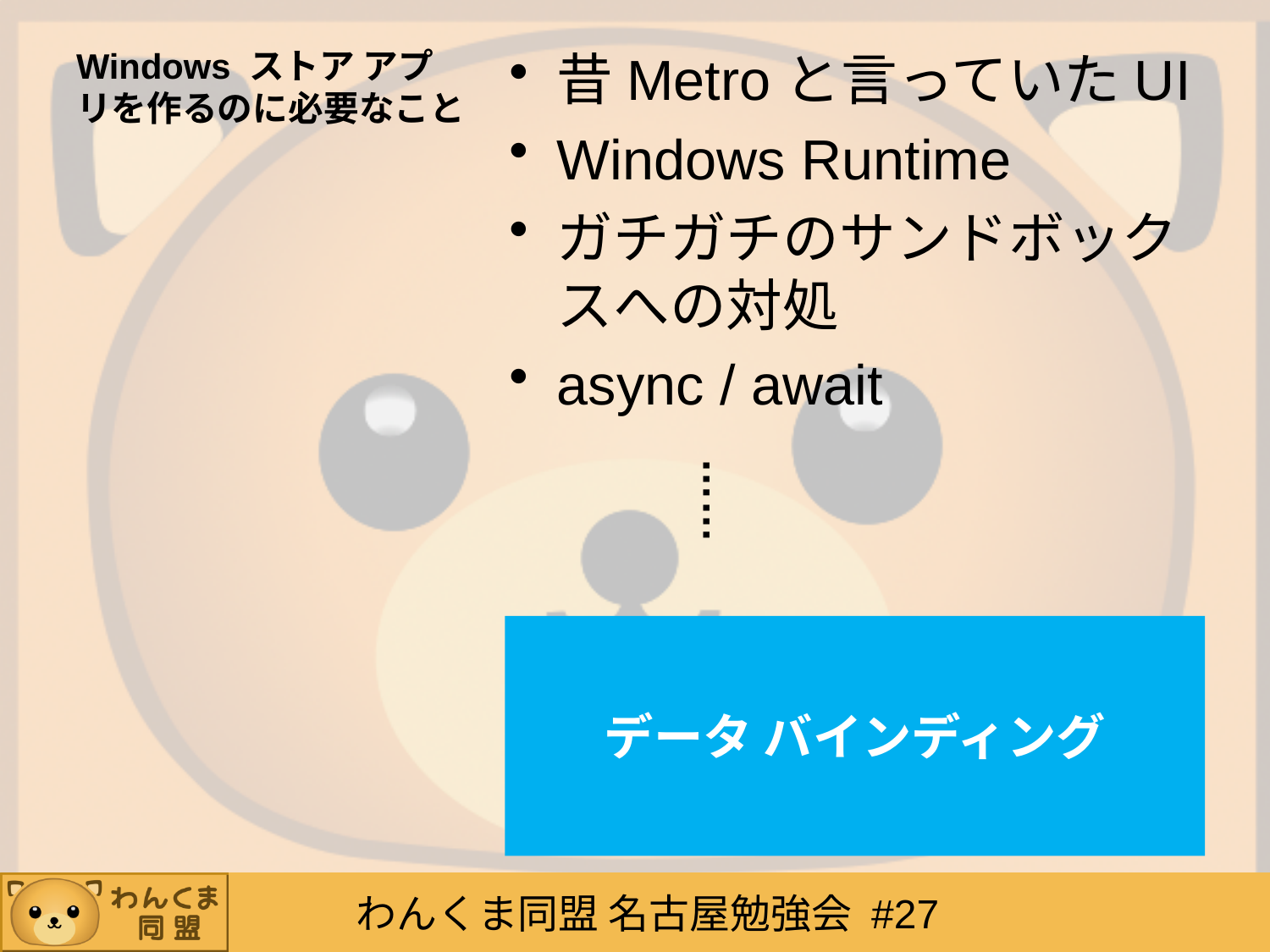

# Windows ストア アプリを作るのに必要なこと
昔Metroと言っていたUI
Windows Runtime
ガチガチのサンドボックスへの対処
async / await
たくさん必要!
その中のひとつで、
けっこう難解なのが…

……
データ バインディング